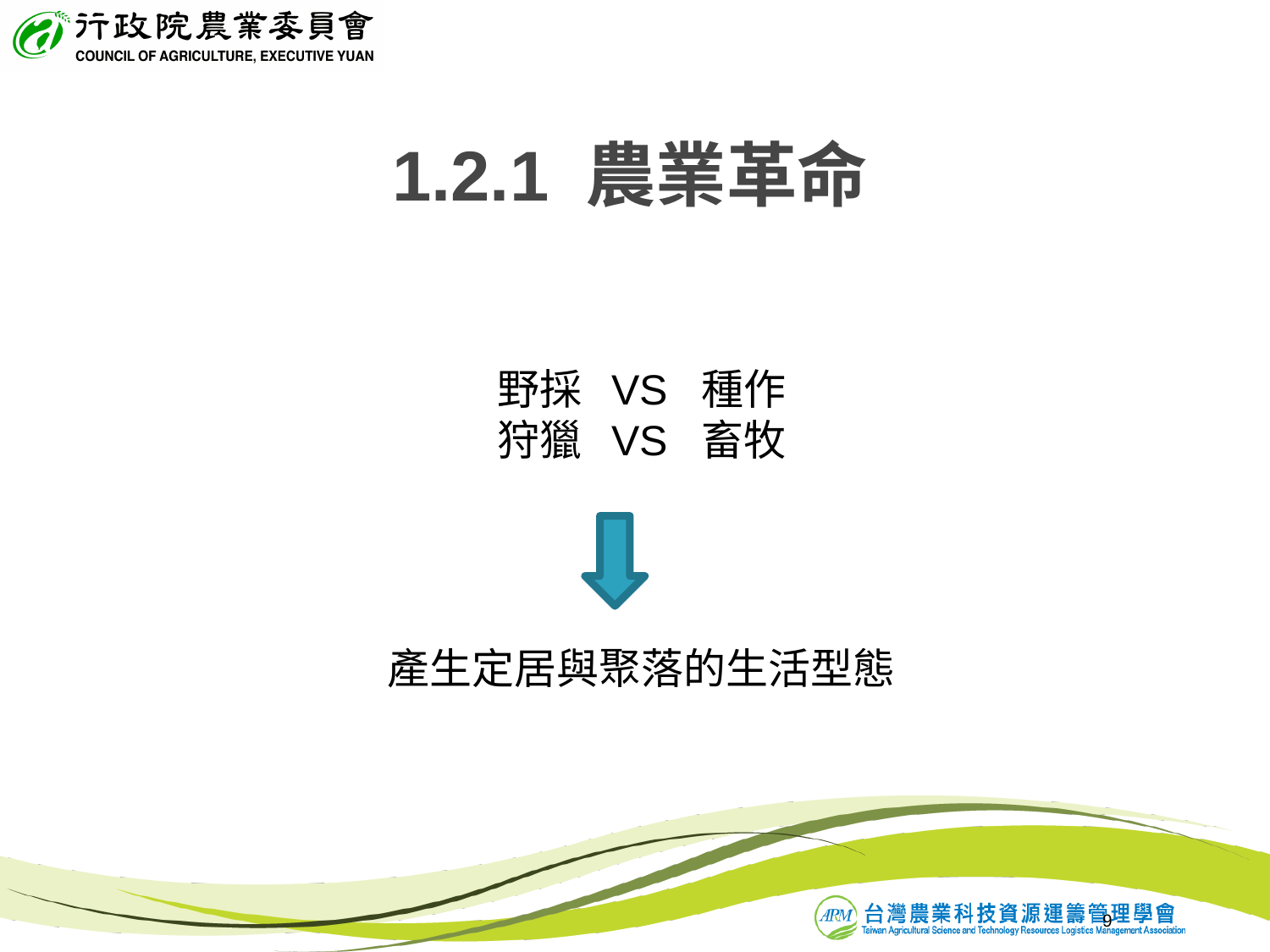

# 1.2.1 農業革命
野採  VS  種作
狩獵  VS  畜牧

產生定居與聚落的生活型態
9